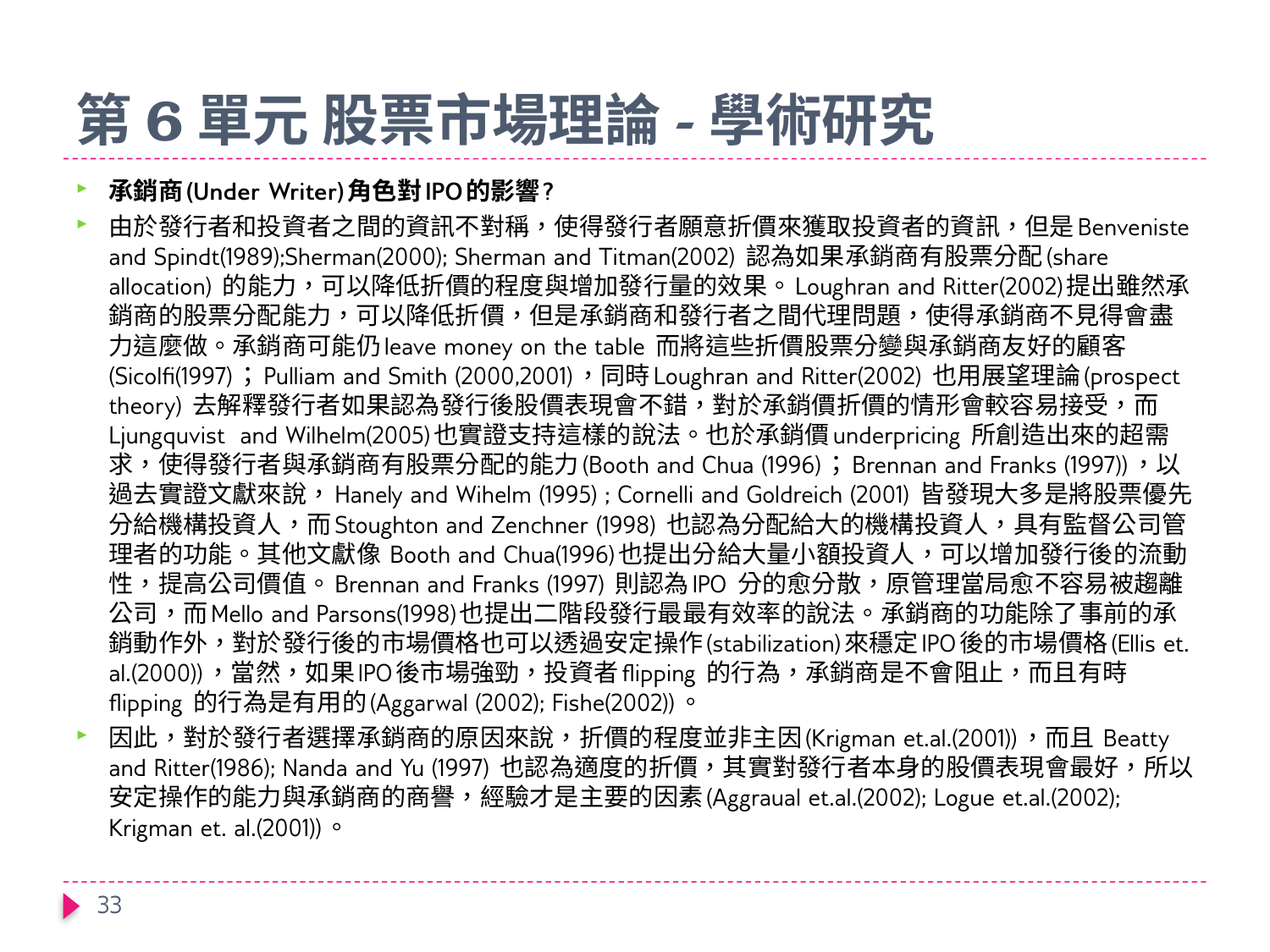

# 第6單元 股票市場理論-學術研究
承銷商(Under Writer)角色對IPO的影響?
由於發行者和投資者之間的資訊不對稱，使得發行者願意折價來獲取投資者的資訊，但是Benveniste and Spindt(1989);Sherman(2000); Sherman and Titman(2002) 認為如果承銷商有股票分配(share allocation) 的能力，可以降低折價的程度與增加發行量的效果。Loughran and Ritter(2002)提出雖然承銷商的股票分配能力，可以降低折價，但是承銷商和發行者之間代理問題，使得承銷商不見得會盡力這麼做。承銷商可能仍leave money on the table 而將這些折價股票分變與承銷商友好的顧客(Sicolfi(1997)；Pulliam and Smith (2000,2001)，同時Loughran and Ritter(2002) 也用展望理論(prospect theory) 去解釋發行者如果認為發行後股價表現會不錯，對於承銷價折價的情形會較容易接受，而Ljungquvist  and Wilhelm(2005)也實證支持這樣的說法。也於承銷價underpricing 所創造出來的超需求，使得發行者與承銷商有股票分配的能力(Booth and Chua (1996)；Brennan and Franks (1997))，以過去實證文獻來說，Hanely and Wihelm (1995) ; Cornelli and Goldreich (2001) 皆發現大多是將股票優先分給機構投資人，而Stoughton and Zenchner (1998) 也認為分配給大的機構投資人，具有監督公司管理者的功能。其他文獻像 Booth and Chua(1996)也提出分給大量小額投資人，可以增加發行後的流動性，提高公司價值。Brennan and Franks (1997) 則認為IPO 分的愈分散，原管理當局愈不容易被趨離公司，而Mello and Parsons(1998)也提出二階段發行最最有效率的說法。承銷商的功能除了事前的承銷動作外，對於發行後的市場價格也可以透過安定操作(stabilization)來穩定IPO後的市場價格(Ellis et. al.(2000))，當然，如果IPO後市場強勁，投資者flipping 的行為，承銷商是不會阻止，而且有時flipping 的行為是有用的(Aggarwal (2002); Fishe(2002))。
因此，對於發行者選擇承銷商的原因來說，折價的程度並非主因(Krigman et.al.(2001))，而且 Beatty and Ritter(1986); Nanda and Yu (1997) 也認為適度的折價，其實對發行者本身的股價表現會最好，所以安定操作的能力與承銷商的商譽，經驗才是主要的因素(Aggraual et.al.(2002); Logue et.al.(2002); Krigman et. al.(2001))。

33